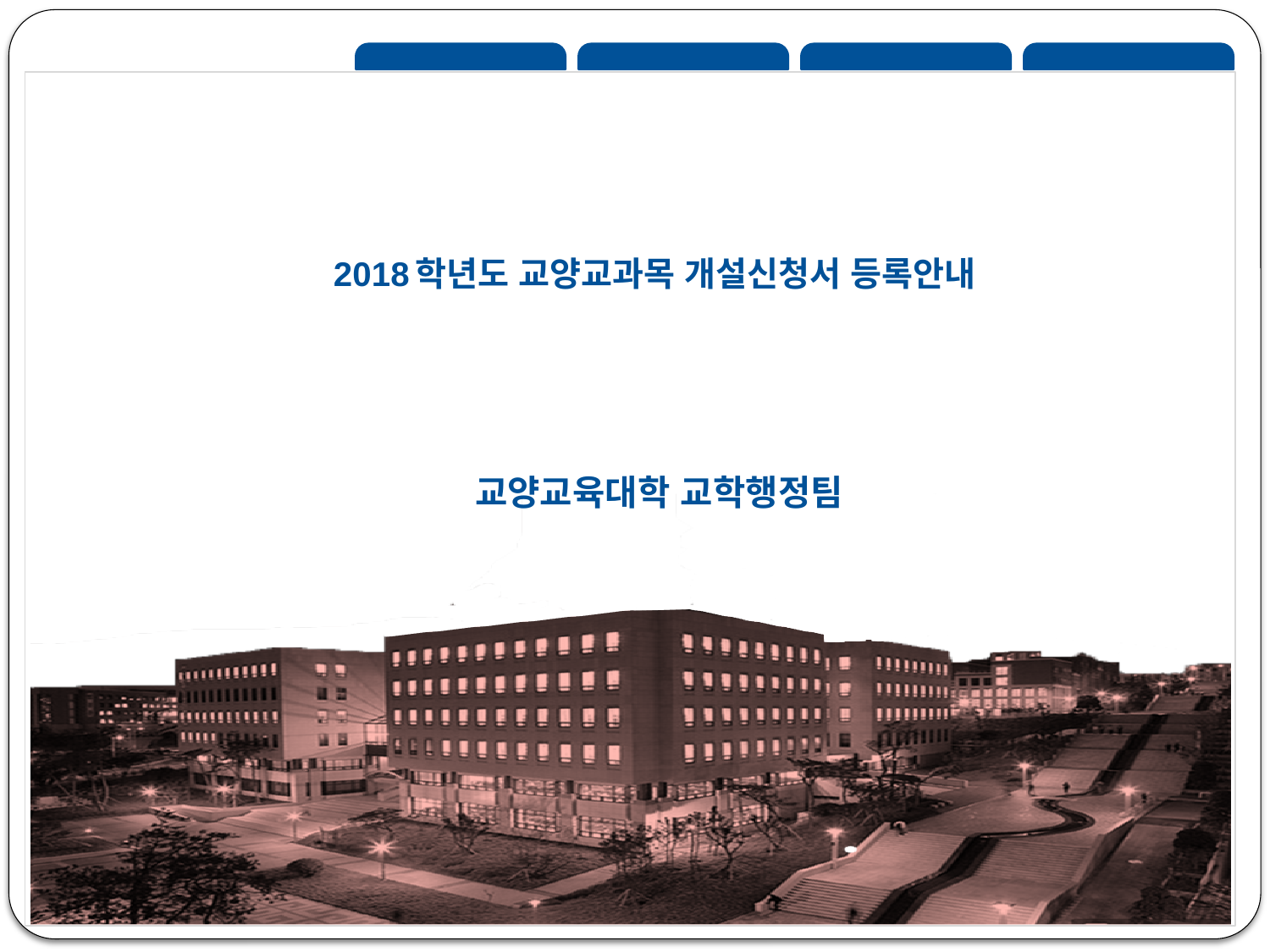

# 2018학년도 교양교과목 개설신청서 등록안내
교양교육대학 교학행정팀